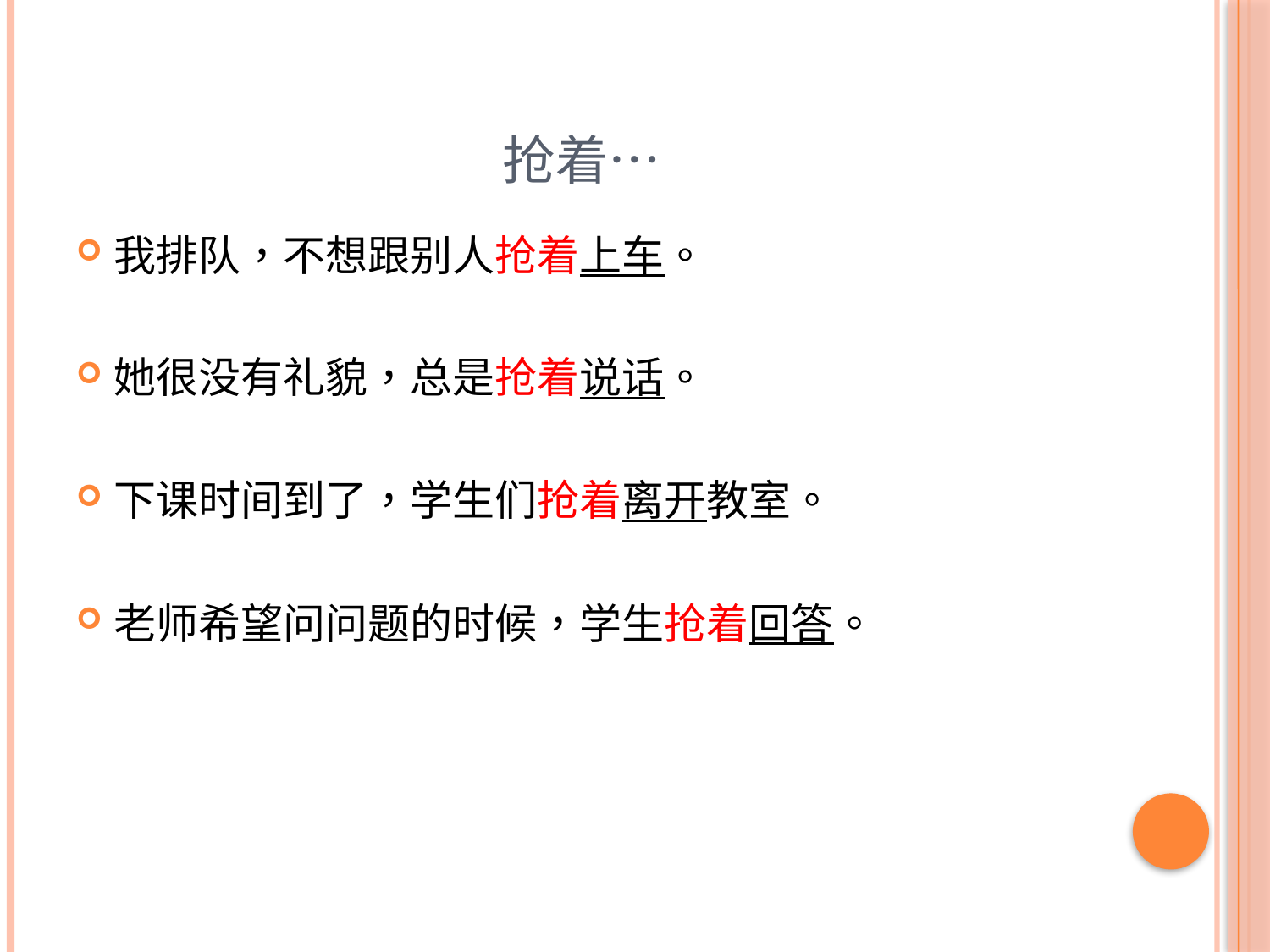

# 抢着…
我排队，不想跟别人抢着上车。

她很没有礼貌，总是抢着说话。

下课时间到了，学生们抢着离开教室。

老师希望问问题的时候，学生抢着回答。